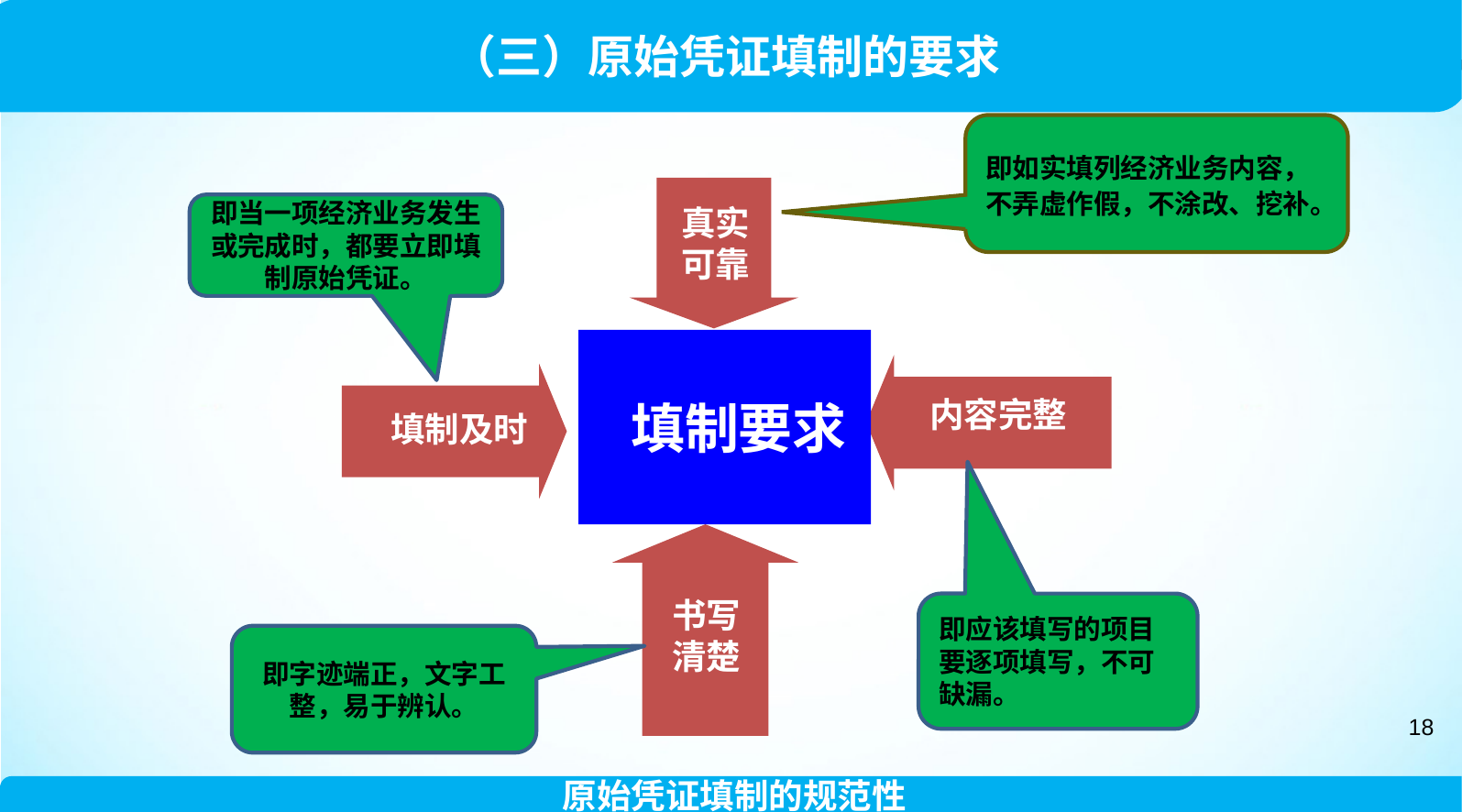

（三）原始凭证填制的要求

即如实填列经济业务内容，不弄虚作假，不涂改、挖补。

即当一项经济业务发生或完成时，都要立即填制原始凭证。
真实
可靠
      填制要求

内容完整
填制及时

即应该填写的项目要逐项填写，不可缺漏。
书写
清楚
即字迹端正，文字工整，易于辨认。
18
原始凭证填制的规范性